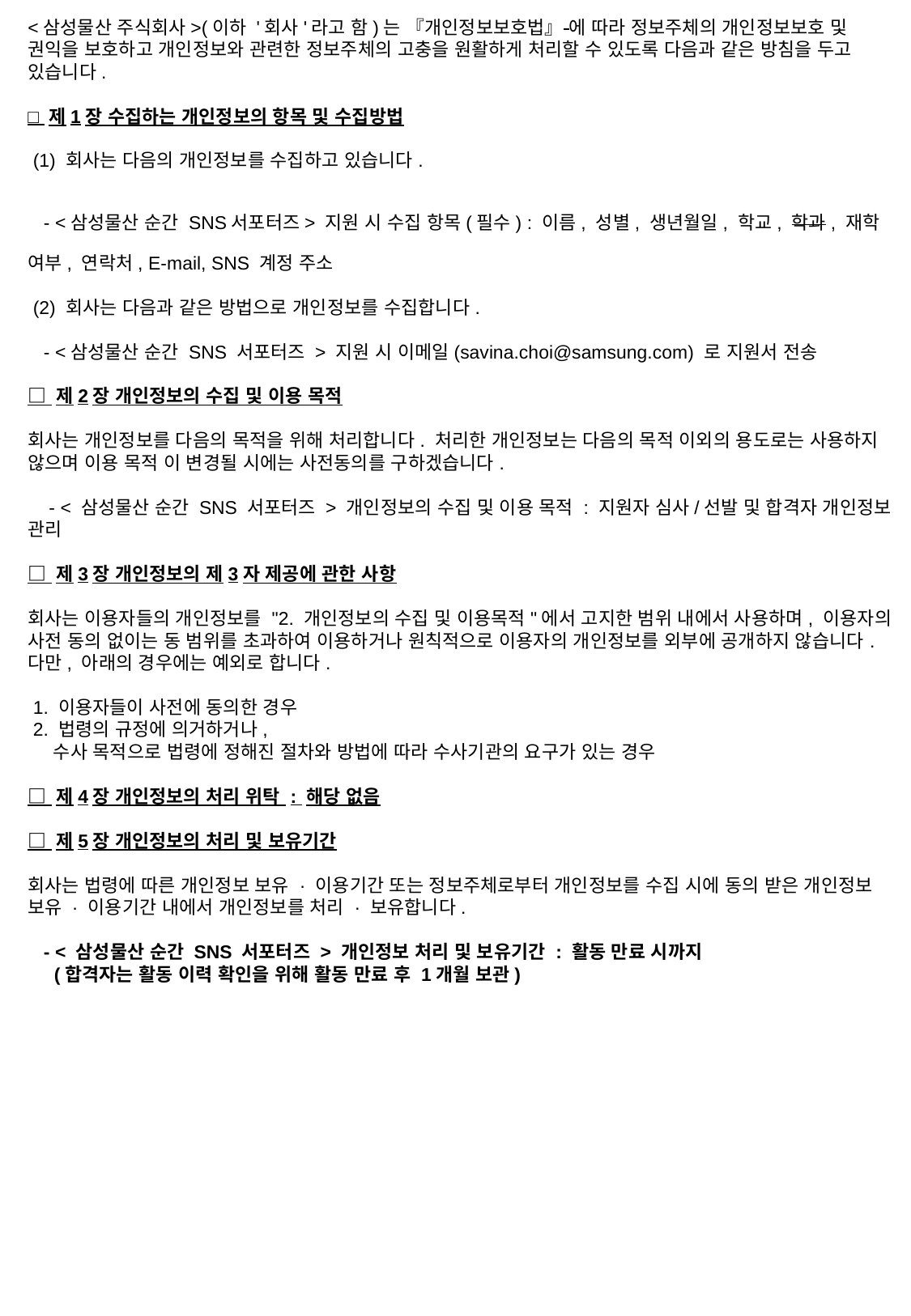

<삼성물산 주식회사>(이하 '회사'라고 함)는 『개인정보보호법』 에 따라 정보주체의 개인정보보호 및 권익을 보호하고 개인정보와 관련한 정보주체의 고충을 원활하게 처리할 수 있도록 다음과 같은 방침을 두고 있습니다.
□ 제1장 수집하는 개인정보의 항목 및 수집방법

 (1) 회사는 다음의 개인정보를 수집하고 있습니다.

   - <삼성물산 순간 SNS서포터즈> 지원 시 수집 항목(필수) : 이름, 성별, 생년월일, 학교, 학과, 재학 여부, 연락처, E-mail, SNS 계정 주소

 (2) 회사는 다음과 같은 방법으로 개인정보를 수집합니다.

   - <삼성물산 순간 SNS 서포터즈 > 지원 시 이메일(savina.choi@samsung.com) 로 지원서 전송

□ 제2장 개인정보의 수집 및 이용 목적

회사는 개인정보를 다음의 목적을 위해 처리합니다. 처리한 개인정보는 다음의 목적 이외의 용도로는 사용하지 않으며 이용 목적 이 변경될 시에는 사전동의를 구하겠습니다.

    - < 삼성물산 순간 SNS 서포터즈 > 개인정보의 수집 및 이용 목적 : 지원자 심사/선발 및 합격자 개인정보 관리

□ 제3장 개인정보의 제3자 제공에 관한 사항

회사는 이용자들의 개인정보를 "2. 개인정보의 수집 및 이용목적"에서 고지한 범위 내에서 사용하며, 이용자의 사전 동의 없이는 동 범위를 초과하여 이용하거나 원칙적으로 이용자의 개인정보를 외부에 공개하지 않습니다.
다만, 아래의 경우에는 예외로 합니다.

 1. 이용자들이 사전에 동의한 경우
 2. 법령의 규정에 의거하거나,
    수사 목적으로 법령에 정해진 절차와 방법에 따라 수사기관의 요구가 있는 경우

□ 제4장 개인정보의 처리 위탁 : 해당 없음

□ 제5장 개인정보의 처리 및 보유기간

회사는 법령에 따른 개인정보 보유 · 이용기간 또는 정보주체로부터 개인정보를 수집 시에 동의 받은 개인정보 보유 · 이용기간 내에서 개인정보를 처리 · 보유합니다.

   - < 삼성물산 순간 SNS 서포터즈 > 개인정보 처리 및 보유기간 : 활동 만료 시까지
     (합격자는 활동 이력 확인을 위해 활동 만료 후 1개월 보관)